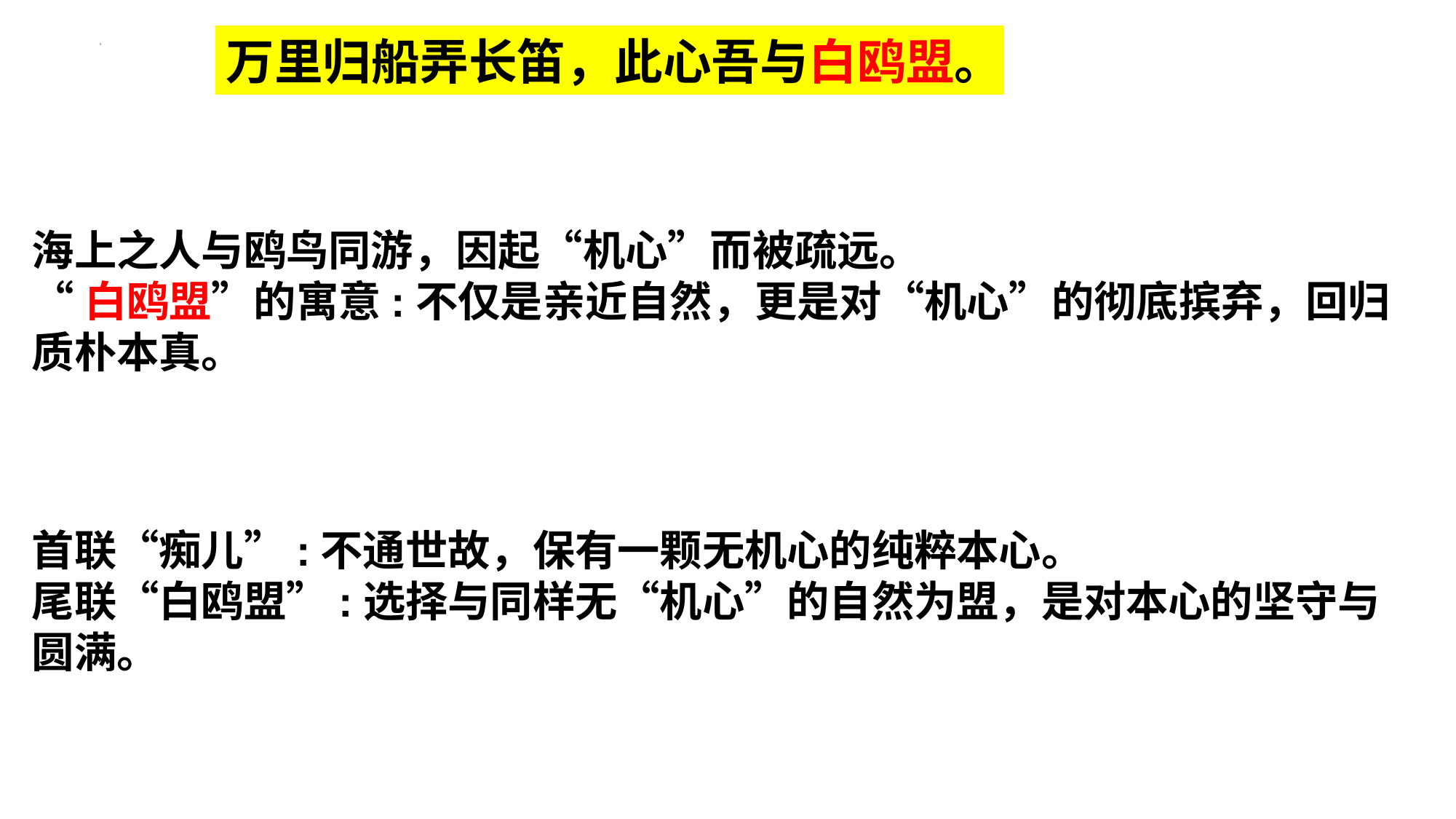

万里归船弄长笛，此心吾与白鸥盟。
海上之人与鸥鸟同游，因起“机心”而被疏远。
“白鸥盟”的寓意:不仅是亲近自然，更是对“机心”的彻底摈弃，回归质朴本真。
首联“痴儿”:不通世故，保有一颗无机心的纯粹本心。
尾联“白鸥盟”:选择与同样无“机心”的自然为盟，是对本心的坚守与圆满。